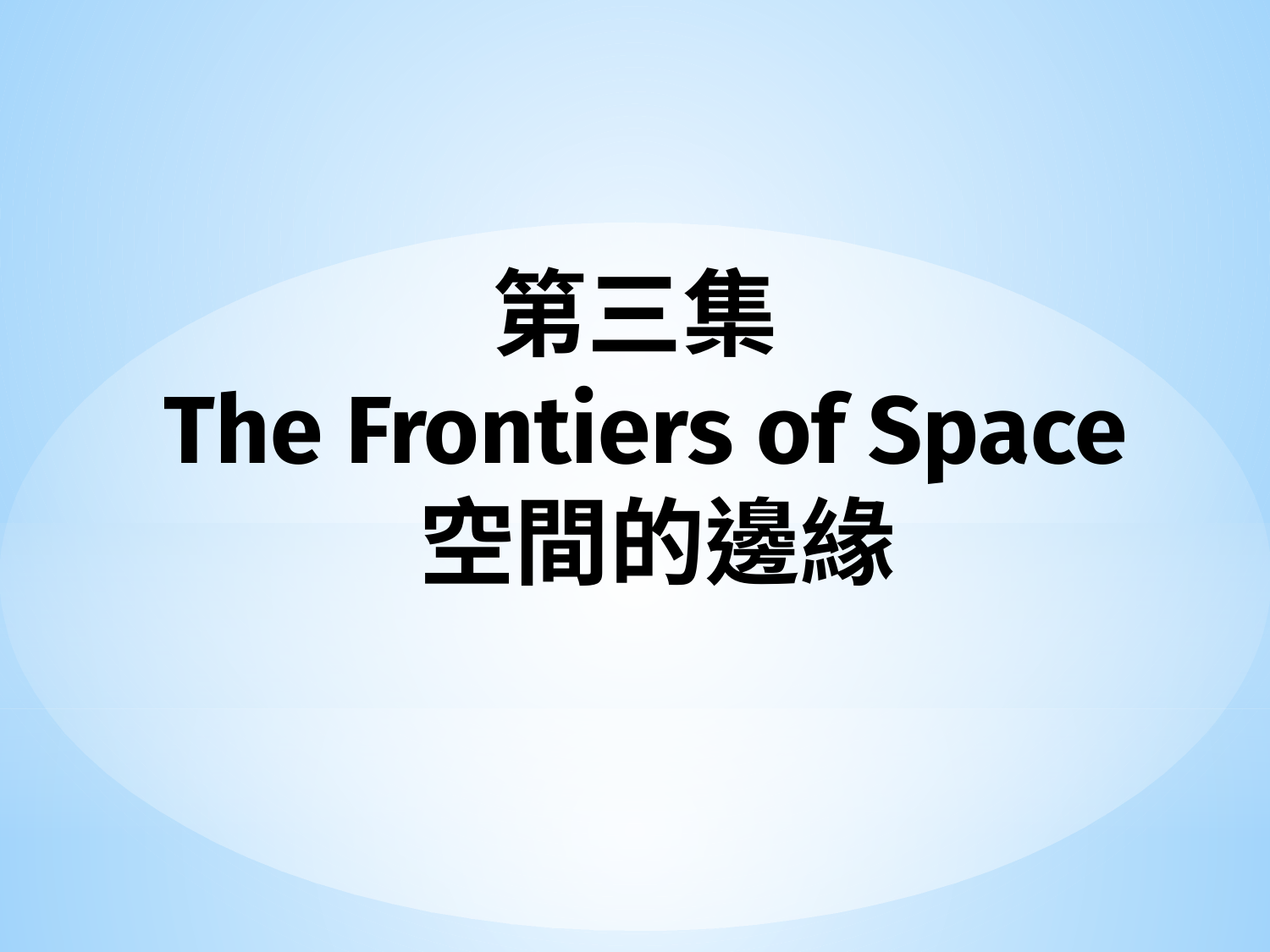

# 第三集 The Frontiers of Space 空間的邊緣